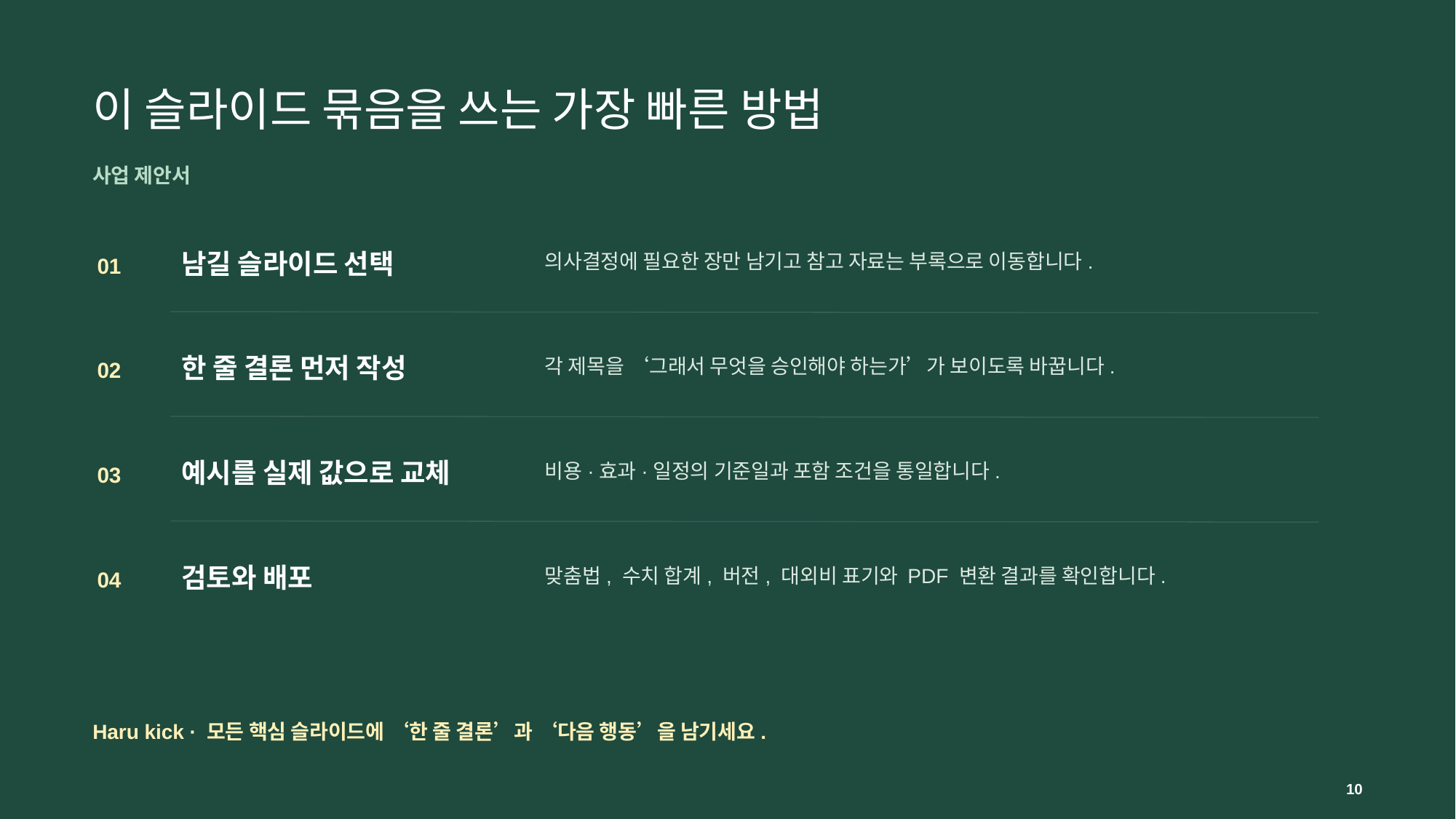

# 이 슬라이드 묶음을 쓰는 가장 빠른 방법
사업 제안서
남길 슬라이드 선택
01
의사결정에 필요한 장만 남기고 참고 자료는 부록으로 이동합니다.

한 줄 결론 먼저 작성
02
각 제목을 ‘그래서 무엇을 승인해야 하는가’가 보이도록 바꿉니다.

예시를 실제 값으로 교체
03
비용·효과·일정의 기준일과 포함 조건을 통일합니다.

검토와 배포
04
맞춤법, 수치 합계, 버전, 대외비 표기와 PDF 변환 결과를 확인합니다.
Haru kick · 모든 핵심 슬라이드에 ‘한 줄 결론’과 ‘다음 행동’을 남기세요.
10